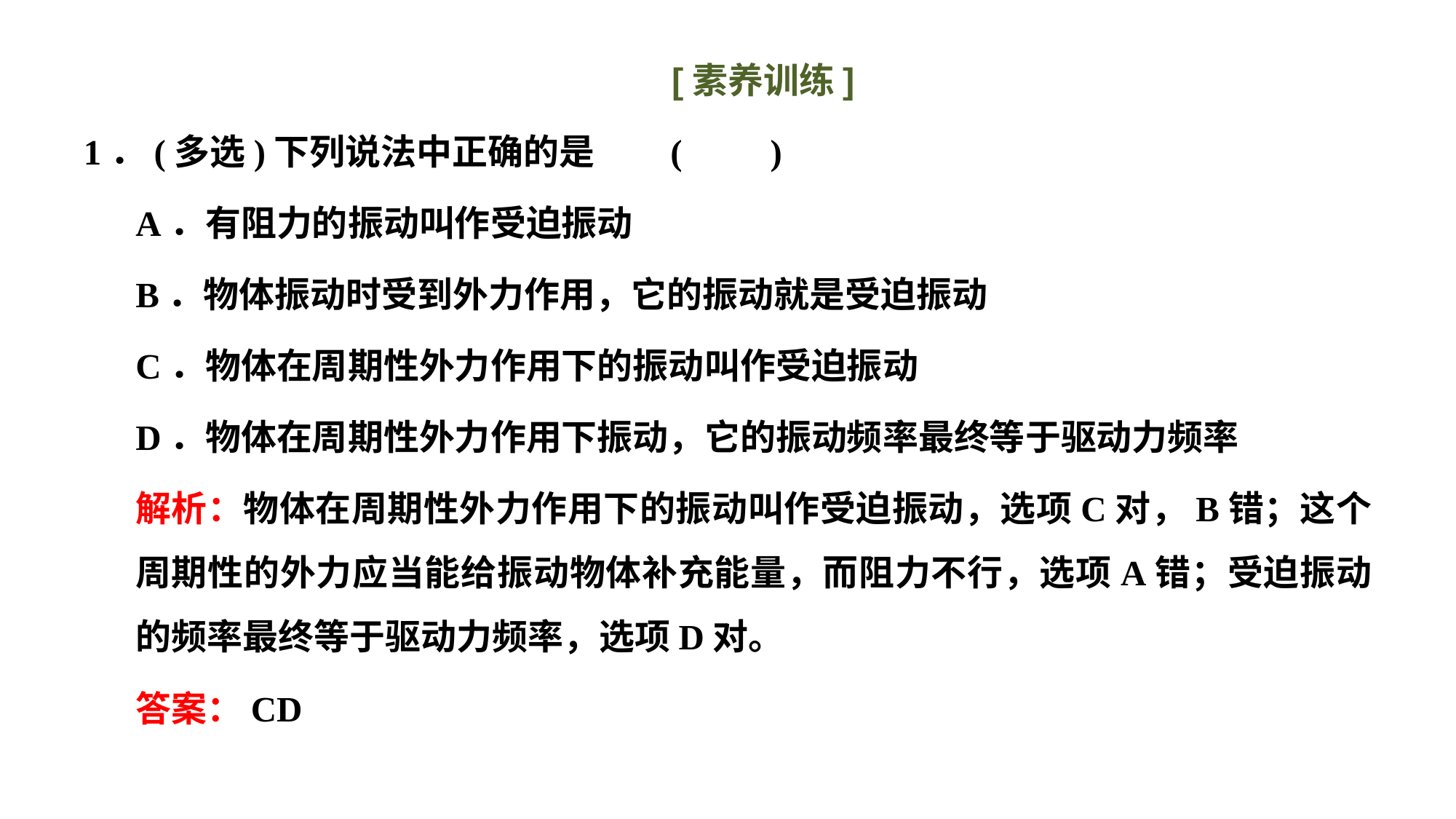

[素养训练]
1．(多选)下列说法中正确的是							(　　)
A．有阻力的振动叫作受迫振动
B．物体振动时受到外力作用，它的振动就是受迫振动
C．物体在周期性外力作用下的振动叫作受迫振动
D．物体在周期性外力作用下振动，它的振动频率最终等于驱动力频率
解析：物体在周期性外力作用下的振动叫作受迫振动，选项C对，B错；这个周期性的外力应当能给振动物体补充能量，而阻力不行，选项A错；受迫振动的频率最终等于驱动力频率，选项D对。
答案：CD